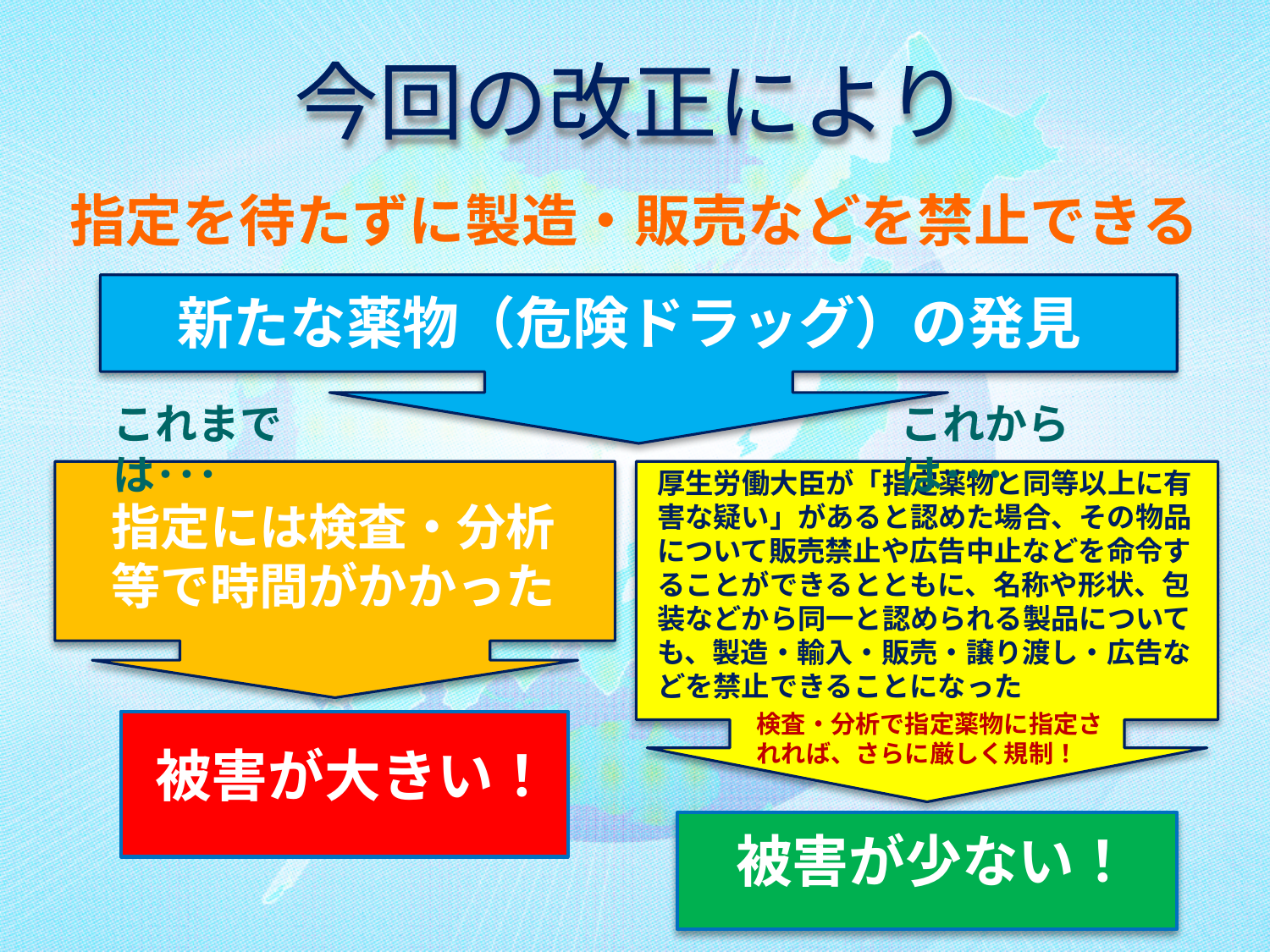

今回の改正により
指定を待たずに製造・販売などを禁止できる

新たな薬物（危険ドラッグ）の発見

指定には検査・分析等で時間がかかった

被害が大きい！

これまでは･･･
これからは･･･
厚生労働大臣が「指定薬物と同等以上に有害な疑い」があると認めた場合、その物品について販売禁止や広告中止などを命令することができるとともに、名称や形状、包装などから同一と認められる製品についても、製造・輸入・販売・譲り渡し・広告などを禁止できることになった
検査・分析で指定薬物に指定されれば、さらに厳しく規制！

被害が少ない！